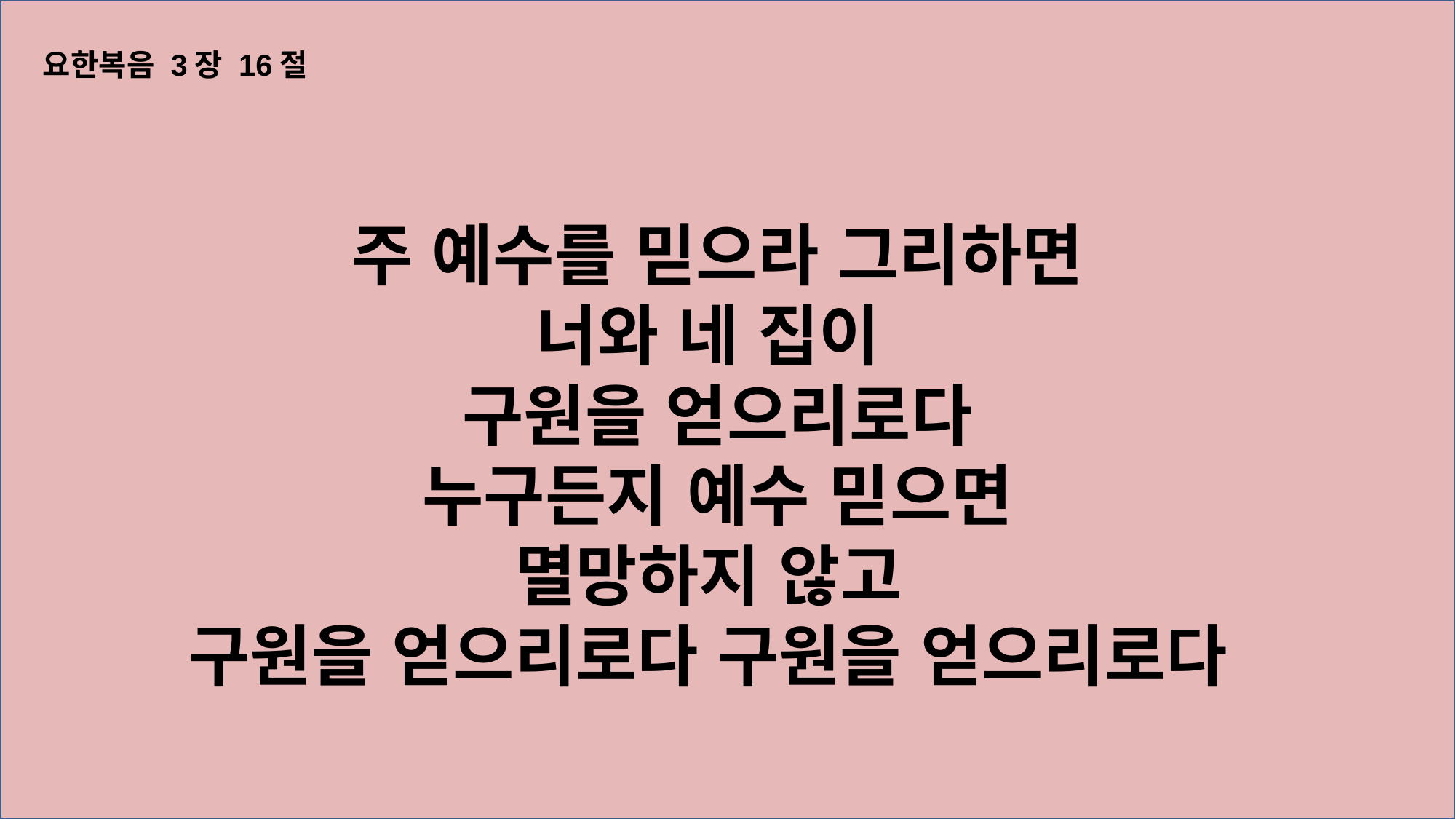

요한복음 3장 16절
주 예수를 믿으라 그리하면
너와 네 집이
구원을 얻으리로다
누구든지 예수 믿으면
멸망하지 않고
구원을 얻으리로다 구원을 얻으리로다